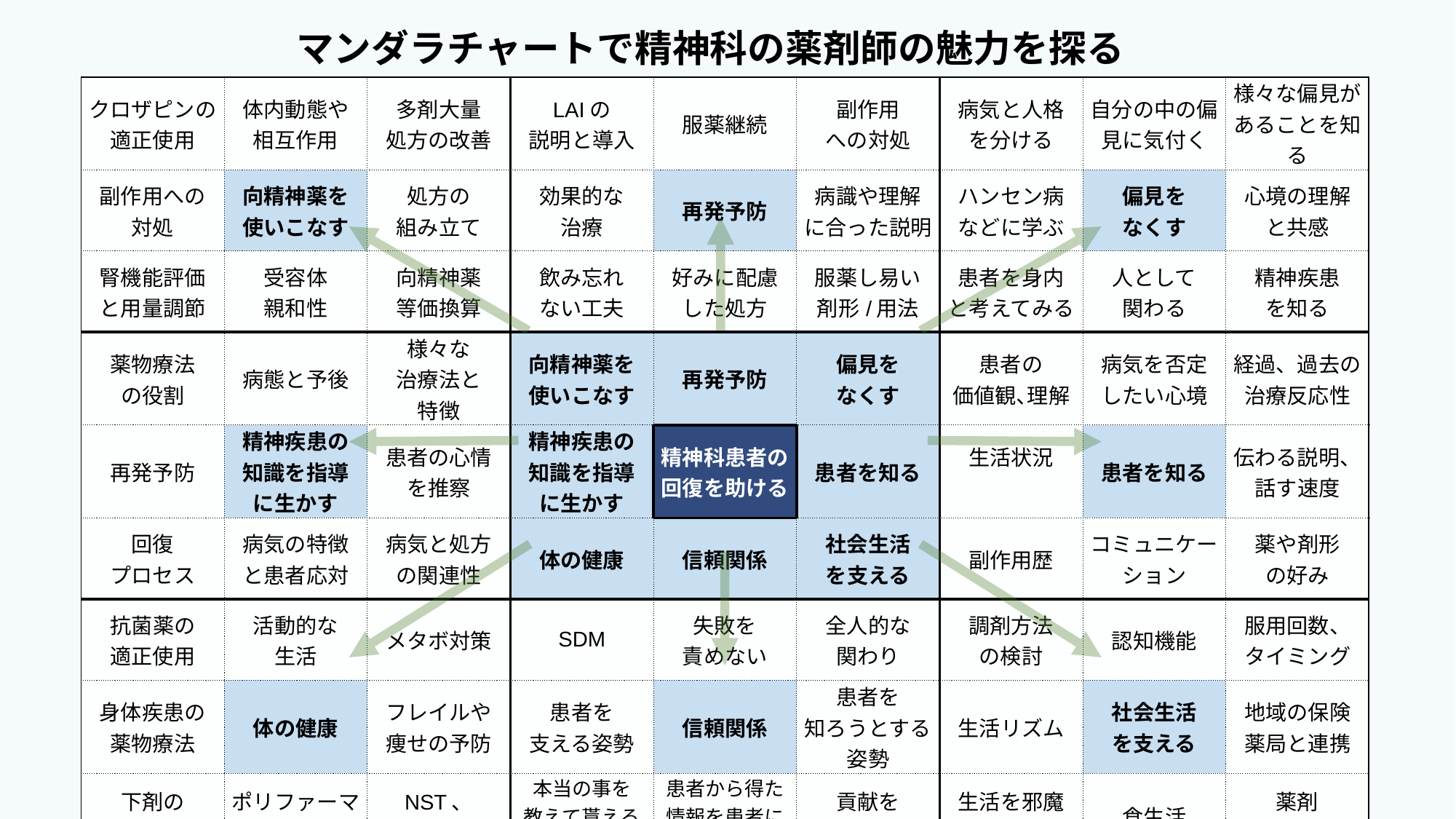

マンダラチャートで精神科の薬剤師の魅力を探る
| クロザピンの 適正使用 | 体内動態や 相互作用 | 多剤大量 処方の改善 | LAIの 説明と導入 | 服薬継続 | 副作用 への対処 | 病気と人格 を分ける | 自分の中の偏見に気付く | 様々な偏見が あることを知る |
| --- | --- | --- | --- | --- | --- | --- | --- | --- |
| 副作用への 対処 | 向精神薬を 使いこなす | 処方の 組み立て | 効果的な 治療 | 再発予防 | 病識や理解 に合った説明 | ハンセン病 などに学ぶ | 偏見を なくす | 心境の理解 と共感 |
| 腎機能評価 と用量調節 | 受容体 親和性 | 向精神薬 等価換算 | 飲み忘れ ない工夫 | 好みに配慮 した処方 | 服薬し易い 剤形/用法 | 患者を身内 と考えてみる | 人として 関わる | 精神疾患 を知る |
| 薬物療法 の役割 | 病態と予後 | 様々な 治療法と 特徴 | 向精神薬を 使いこなす | 再発予防 | 偏見を なくす | 患者の 価値観､理解 | 病気を否定 したい心境 | 経過、過去の 治療反応性 |
| 再発予防 | 精神疾患の 知識を指導 に生かす | 患者の心情 を推察 | 精神疾患の 知識を指導 に生かす | 精神科患者の 回復を助ける | 患者を知る | 生活状況 | 患者を知る | 伝わる説明、 話す速度 |
| 回復 プロセス | 病気の特徴 と患者応対 | 病気と処方 の関連性 | 体の健康 | 信頼関係 | 社会生活 を支える | 副作用歴 | コミュニケー ション | 薬や剤形 の好み |
| 抗菌薬の 適正使用 | 活動的な 生活 | メタボ対策 | SDM | 失敗を 責めない | 全人的な 関わり | 調剤方法 の検討 | 認知機能 | 服用回数、 タイミング |
| 身体疾患の 薬物療法 | 体の健康 | フレイルや 痩せの予防 | 患者を 支える姿勢 | 信頼関係 | 患者を 知ろうとする 姿勢 | 生活リズム | 社会生活 を支える | 地域の保険 薬局と連携 |
| 下剤の 適正使用 | ポリファーマシー対策 | NST、 褥瘡対策 | 本当の事を 教えて貰える 関係性作り | 患者から得た 情報を患者に 役立てる | 貢献を 重ねる | 生活を邪魔 しない処方 | 食生活 | 薬剤 サマリー |